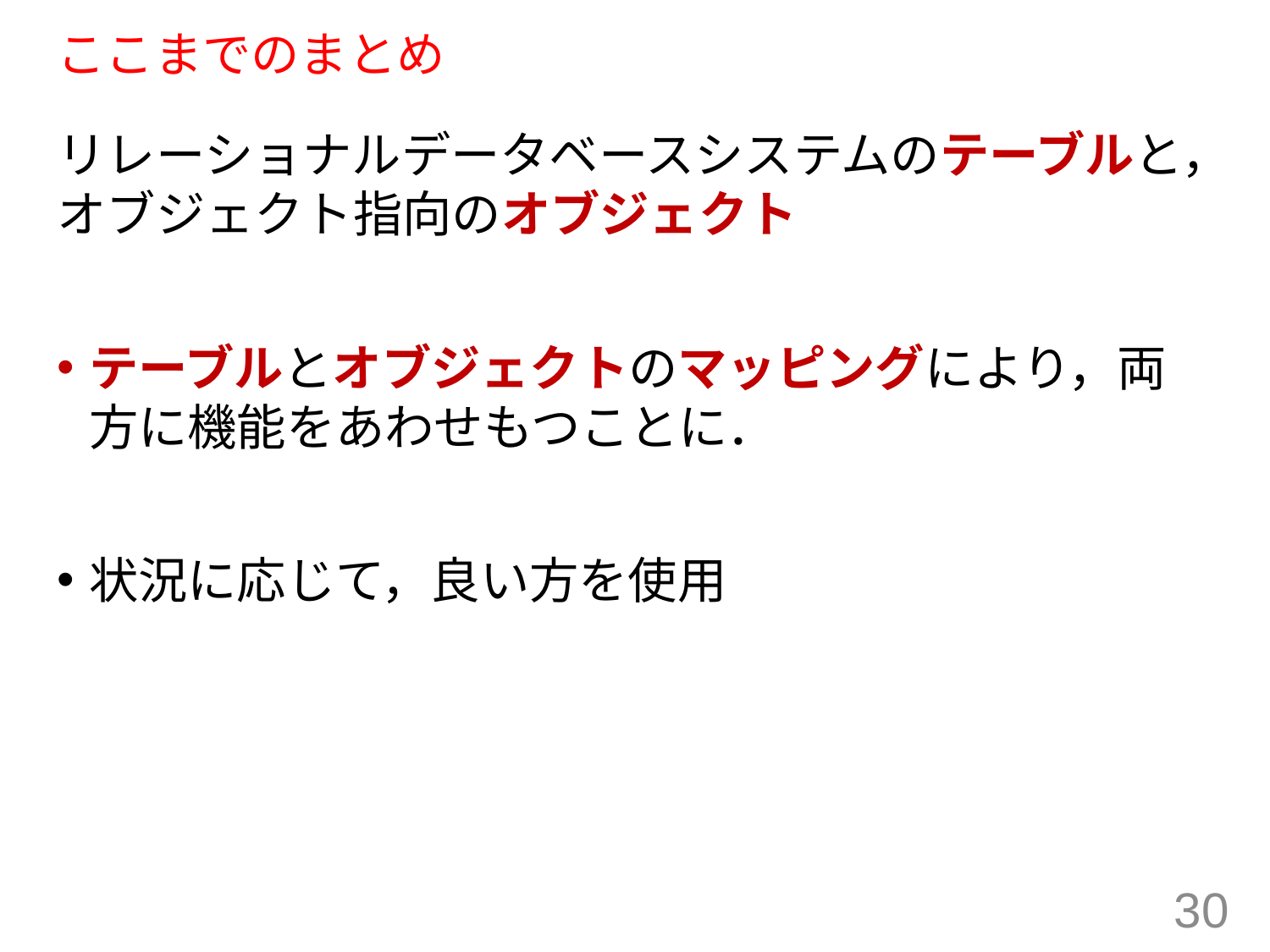

# ここまでのまとめ
リレーショナルデータベースシステムのテーブルと，オブジェクト指向のオブジェクト

テーブルとオブジェクトのマッピングにより，両方に機能をあわせもつことに．

状況に応じて，良い方を使用

30